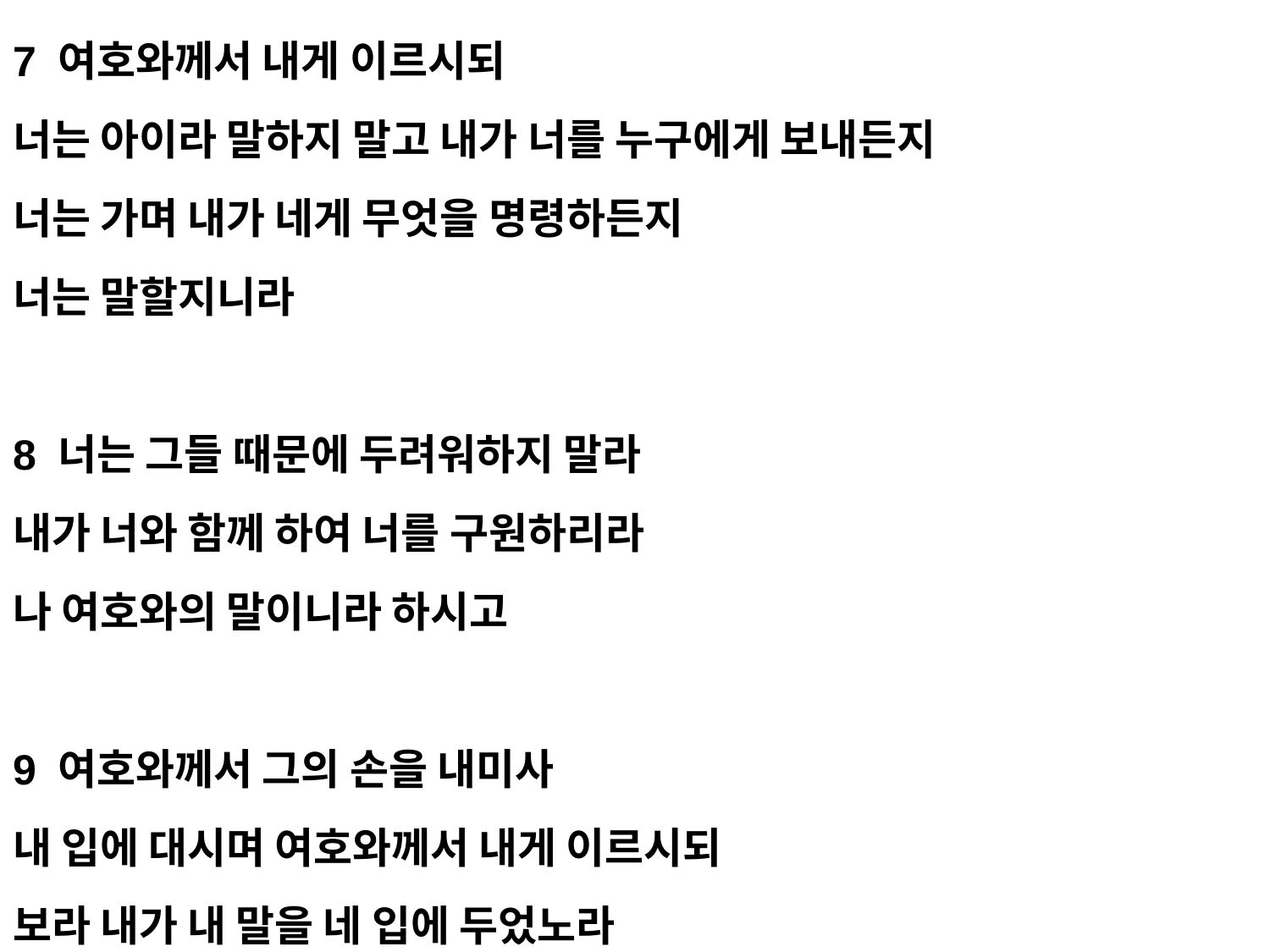

7 여호와께서 내게 이르시되
너는 아이라 말하지 말고 내가 너를 누구에게 보내든지
너는 가며 내가 네게 무엇을 명령하든지
너는 말할지니라

8 너는 그들 때문에 두려워하지 말라
내가 너와 함께 하여 너를 구원하리라
나 여호와의 말이니라 하시고

9 여호와께서 그의 손을 내미사
내 입에 대시며 여호와께서 내게 이르시되
보라 내가 내 말을 네 입에 두었노라

#